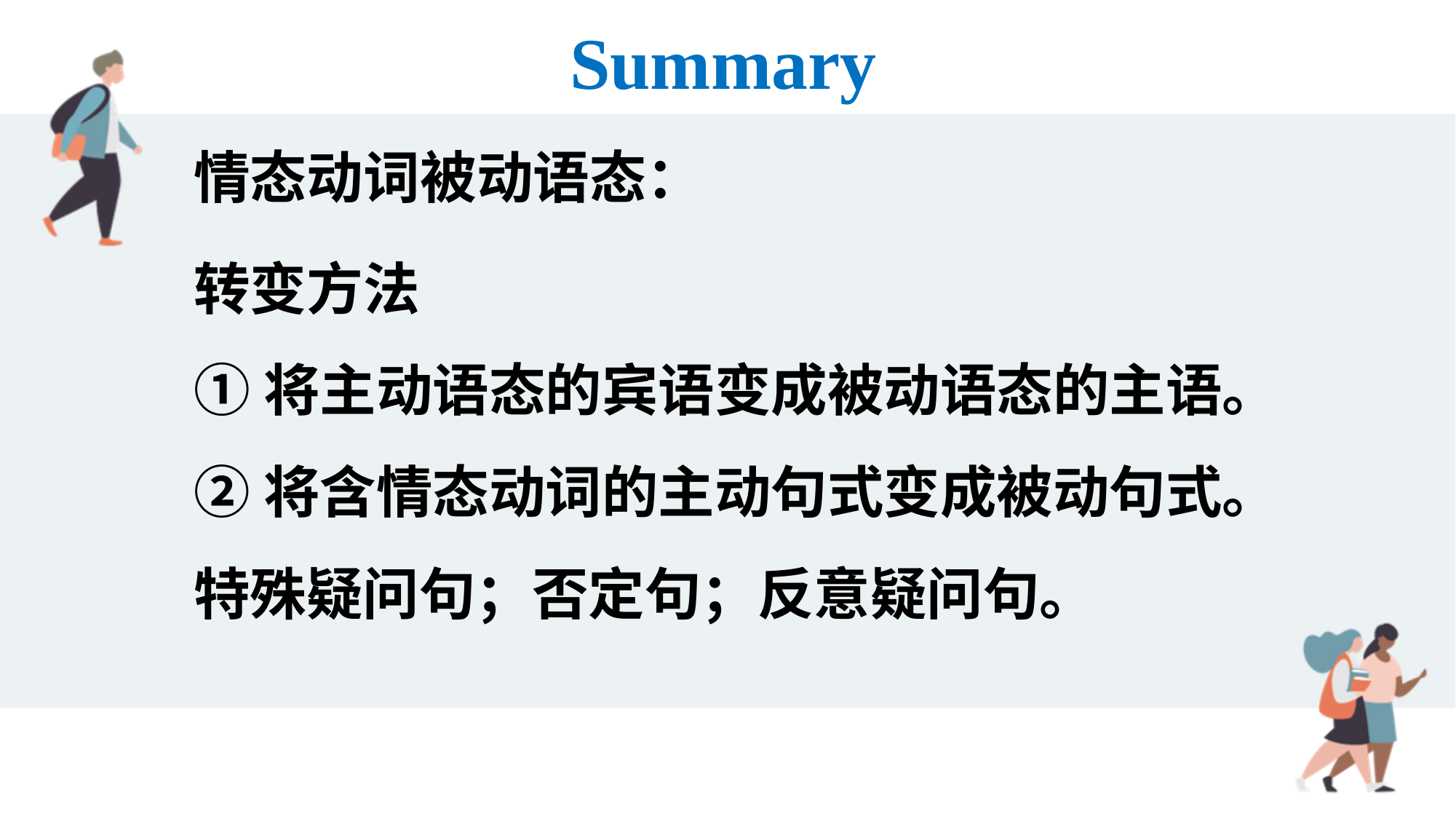

Summary
情态动词被动语态：
转变方法
①将主动语态的宾语变成被动语态的主语。
②将含情态动词的主动句式变成被动句式。
特殊疑问句；否定句；反意疑问句。